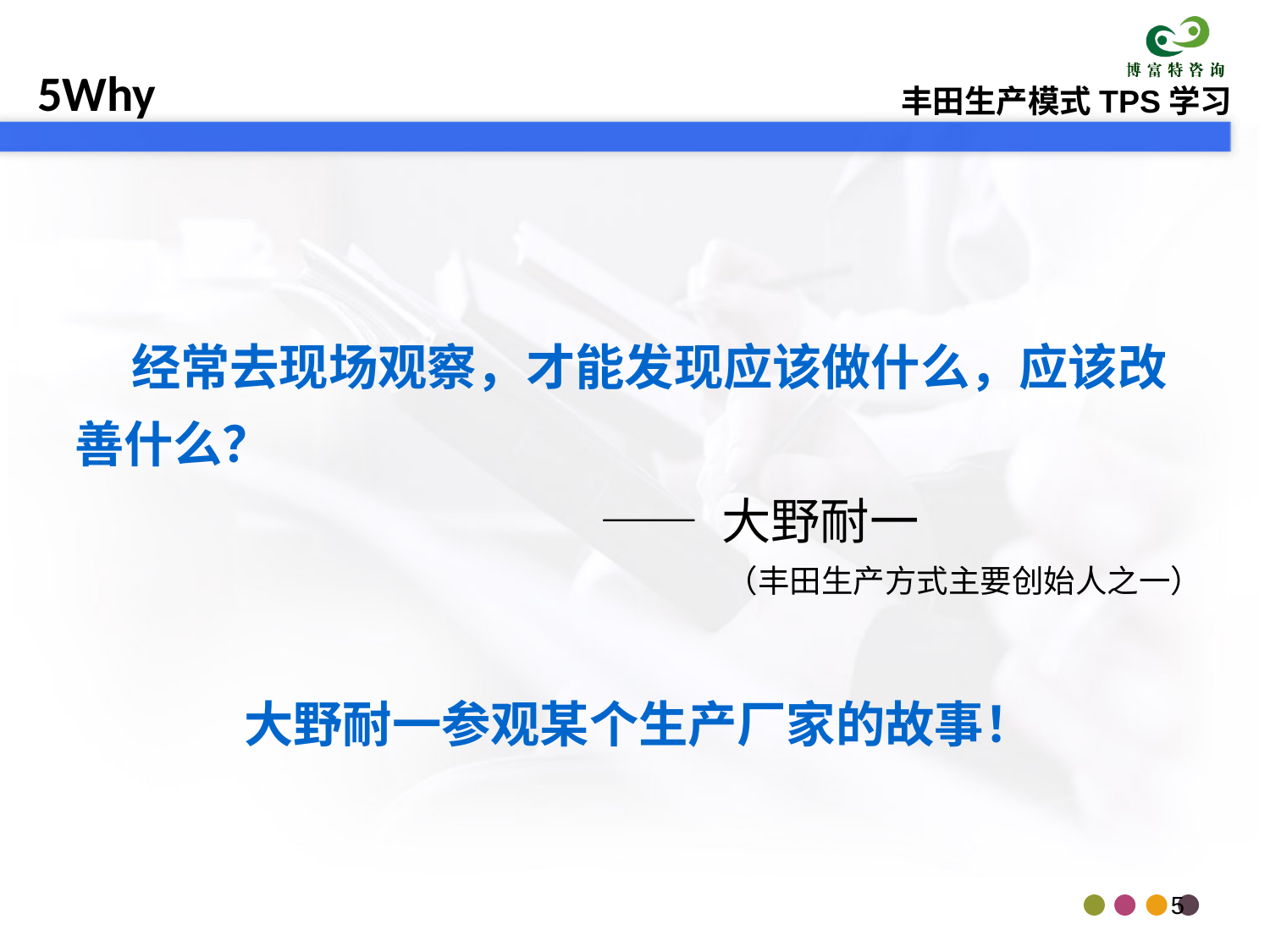

经常去现场观察，才能发现应该做什么，应该改善什么？
                      —— 大野耐一
（丰田生产方式主要创始人之一）

大野耐一参观某个生产厂家的故事！